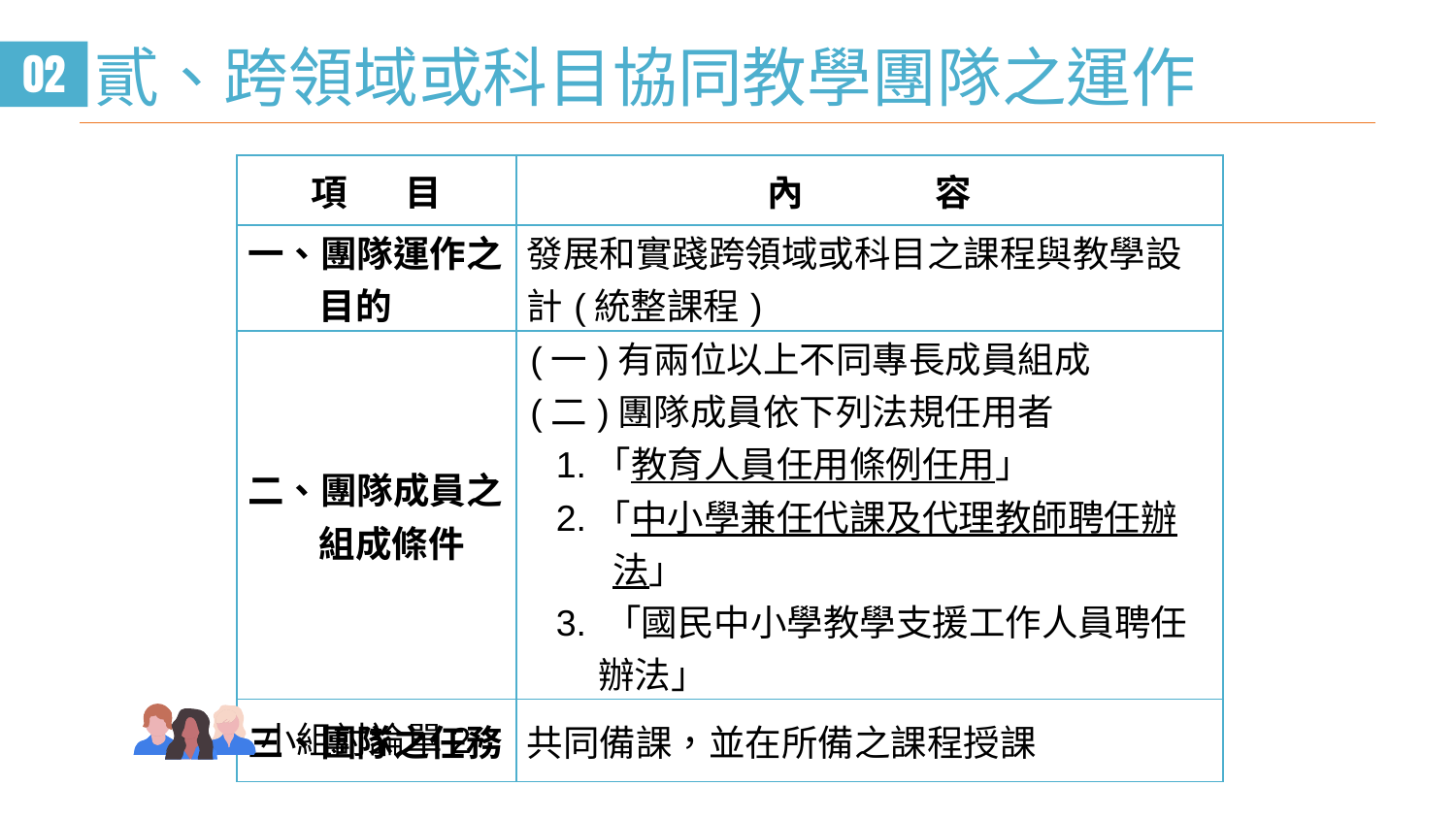

# 貳、跨領域或科目協同教學團隊之運作
02
| 項 目 | 內 容 |
| --- | --- |
| 一、團隊運作之目的 | 發展和實踐跨領域或科目之課程與教學設計(統整課程) |
| 二、團隊成員之組成條件 | (一)有兩位以上不同專長成員組成 (二)團隊成員依下列法規任用者 1.「教育人員任用條例任用」 2.「中小學兼任代課及代理教師聘任辦法」 3. 「國民中小學教學支援工作人員聘任辦法」 |
| 三、團隊之任務 | 共同備課，並在所備之課程授課 |

小組討論單2